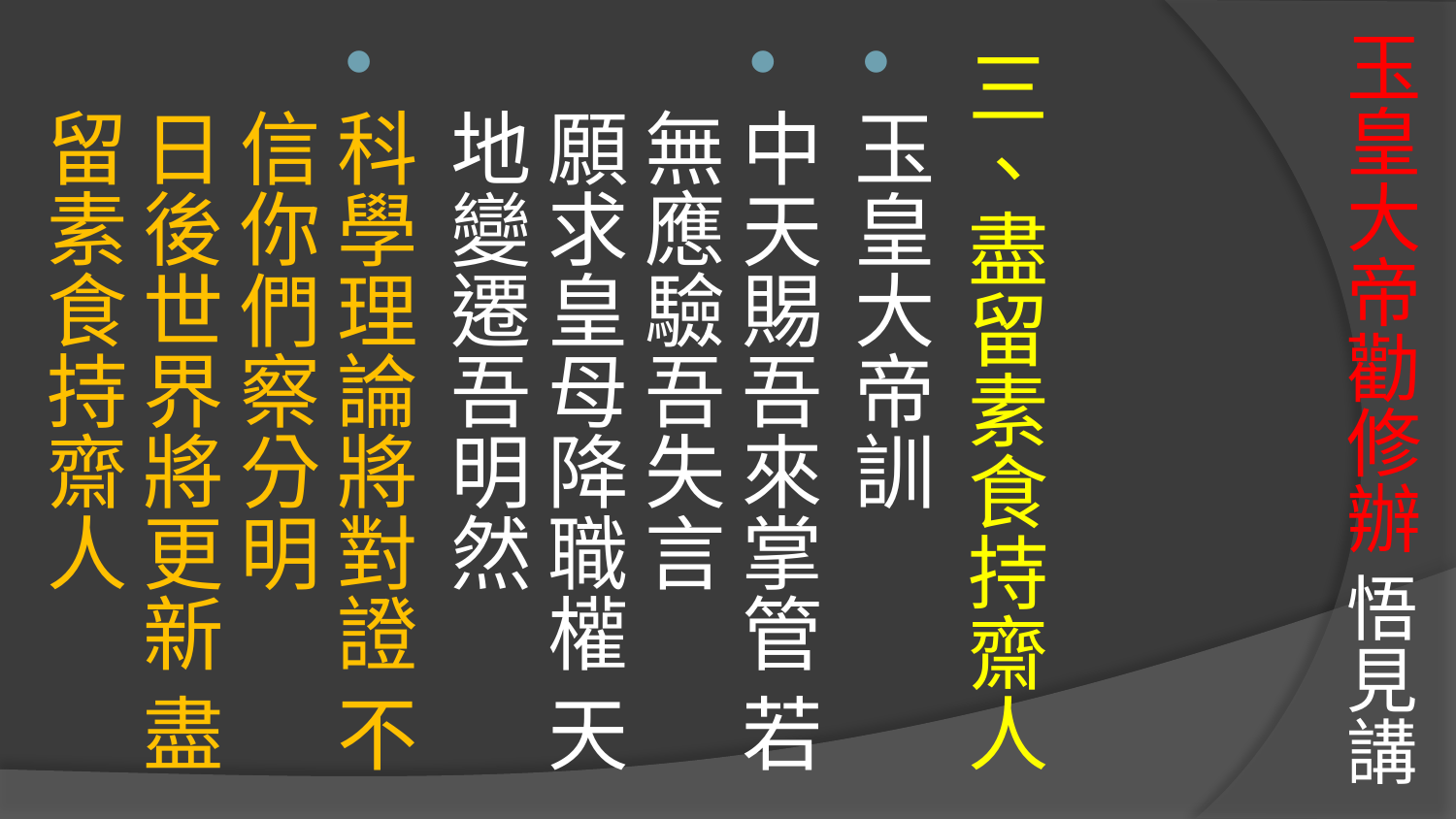

# 玉皇大帝勸修辦 悟見講
三、盡留素食持齋人
玉皇大帝訓
中天賜吾來掌管 若無應驗吾失言
願求皇母降職權 天地變遷吾明然
科學理論將對證 不信你們察分明
日後世界將更新 盡留素食持齋人